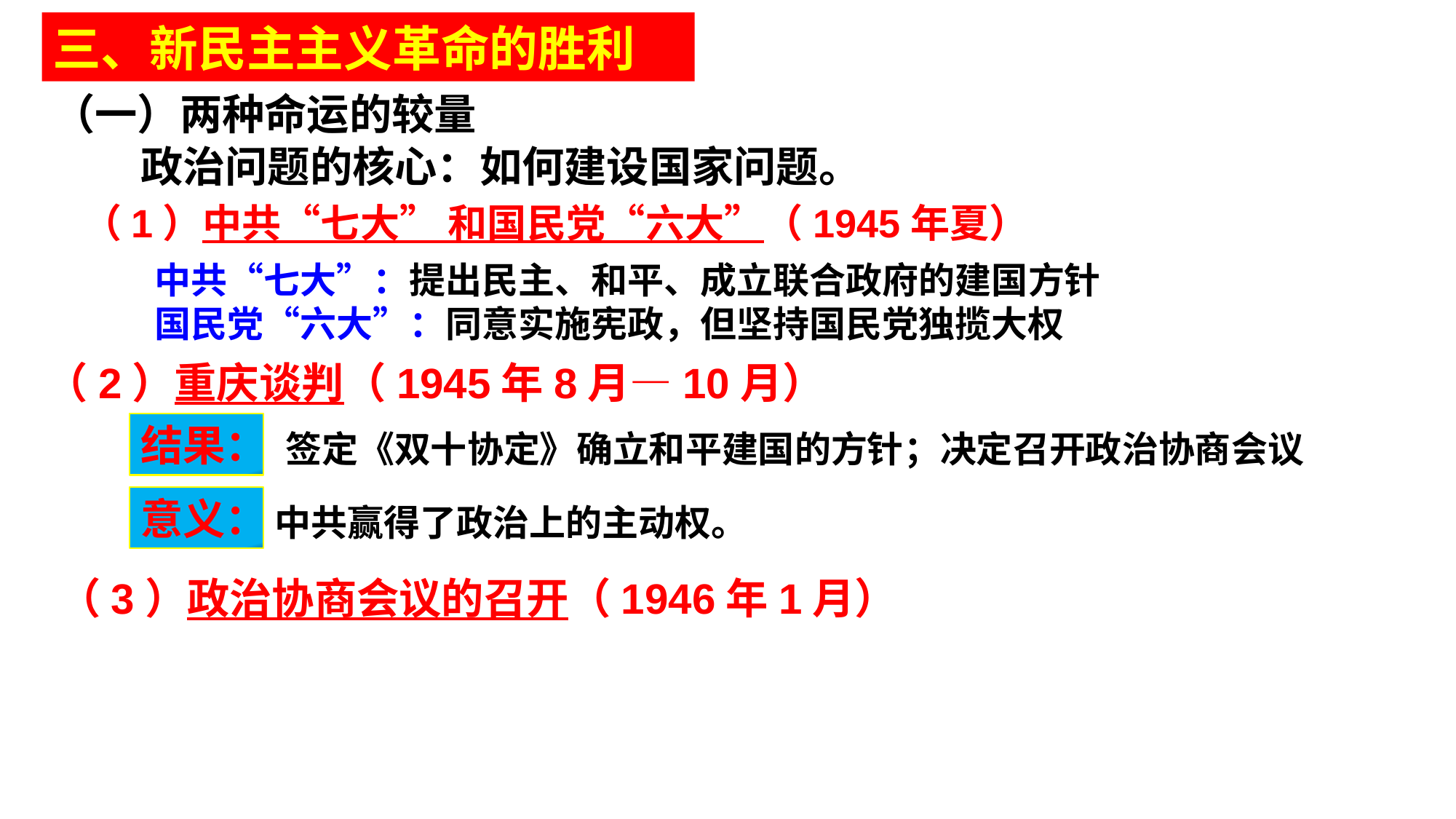

三、新民主主义革命的胜利
（一）两种命运的较量
政治问题的核心：如何建设国家问题。
（1）中共“七大” 和国民党“六大”（1945年夏）
中共“七大”：提出民主、和平、成立联合政府的建国方针
国民党“六大”：同意实施宪政，但坚持国民党独揽大权
（2）重庆谈判（1945年8月—10月）
结果：
签定《双十协定》确立和平建国的方针；决定召开政治协商会议
意义：
中共赢得了政治上的主动权。
（3）政治协商会议的召开（1946年1月）